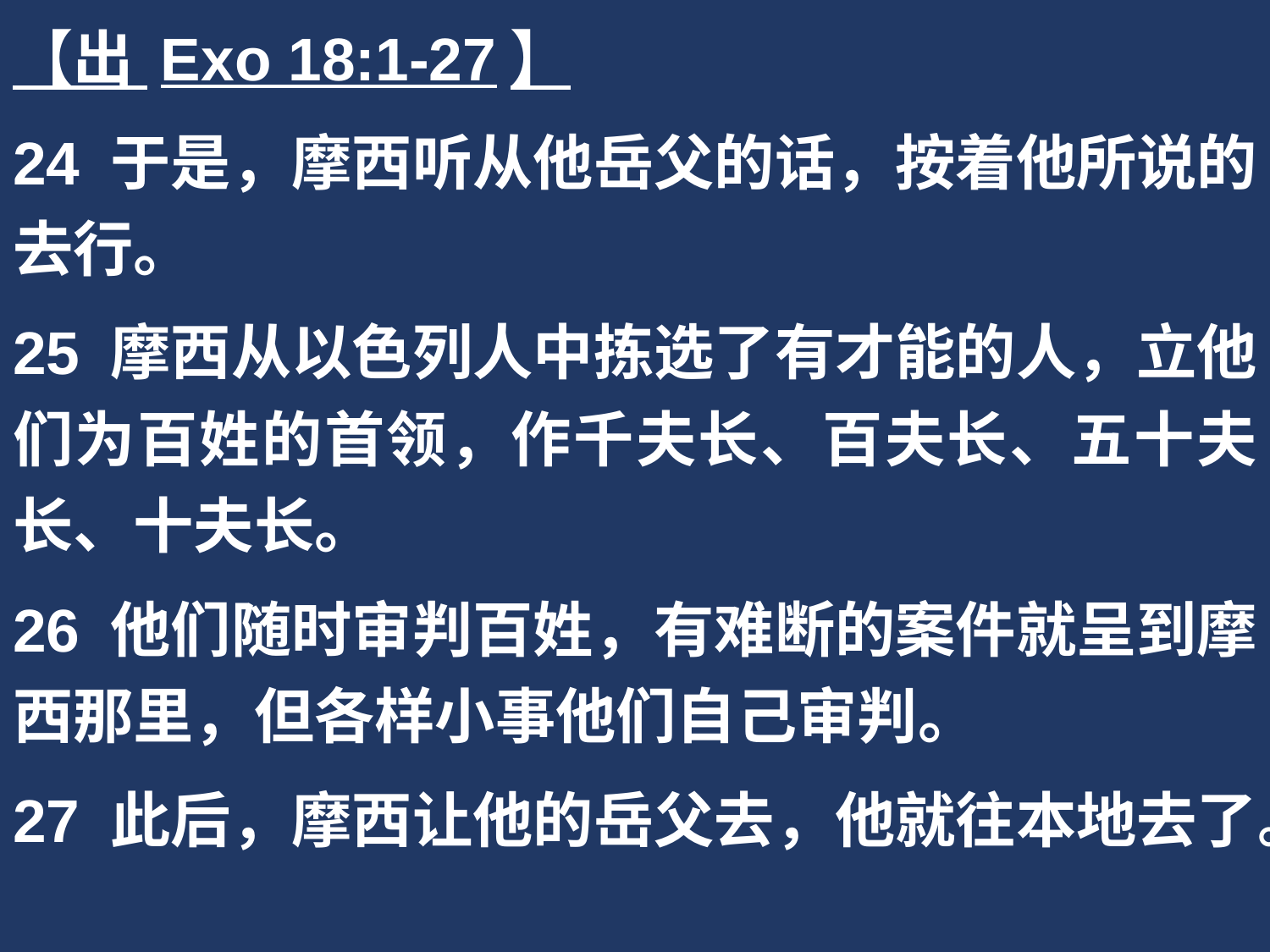

【出 Exo 18:1-27】
24 于是，摩西听从他岳父的话，按着他所说的去行。
25 摩西从以色列人中拣选了有才能的人，立他们为百姓的首领，作千夫长、百夫长、五十夫长、十夫长。
26 他们随时审判百姓，有难断的案件就呈到摩西那里，但各样小事他们自己审判。
27 此后，摩西让他的岳父去，他就往本地去了。